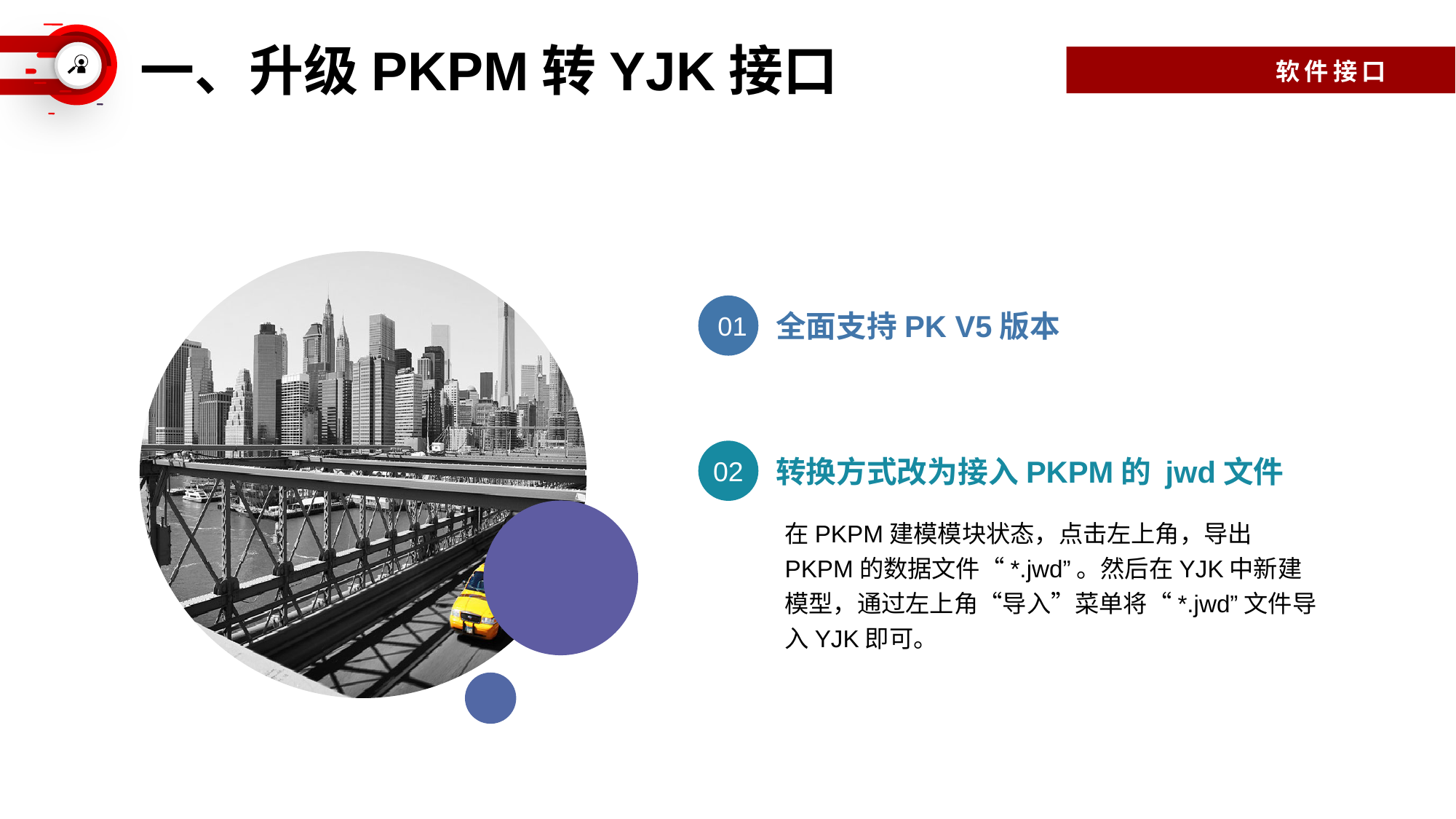

一、升级PKPM转YJK接口
软件接口

01
全面支持PK V5版本
02
转换方式改为接入PKPM的 jwd文件

在PKPM建模模块状态，点击左上角，导出PKPM的数据文件“*.jwd”。然后在YJK中新建模型，通过左上角“导入”菜单将“*.jwd”文件导入YJK即可。